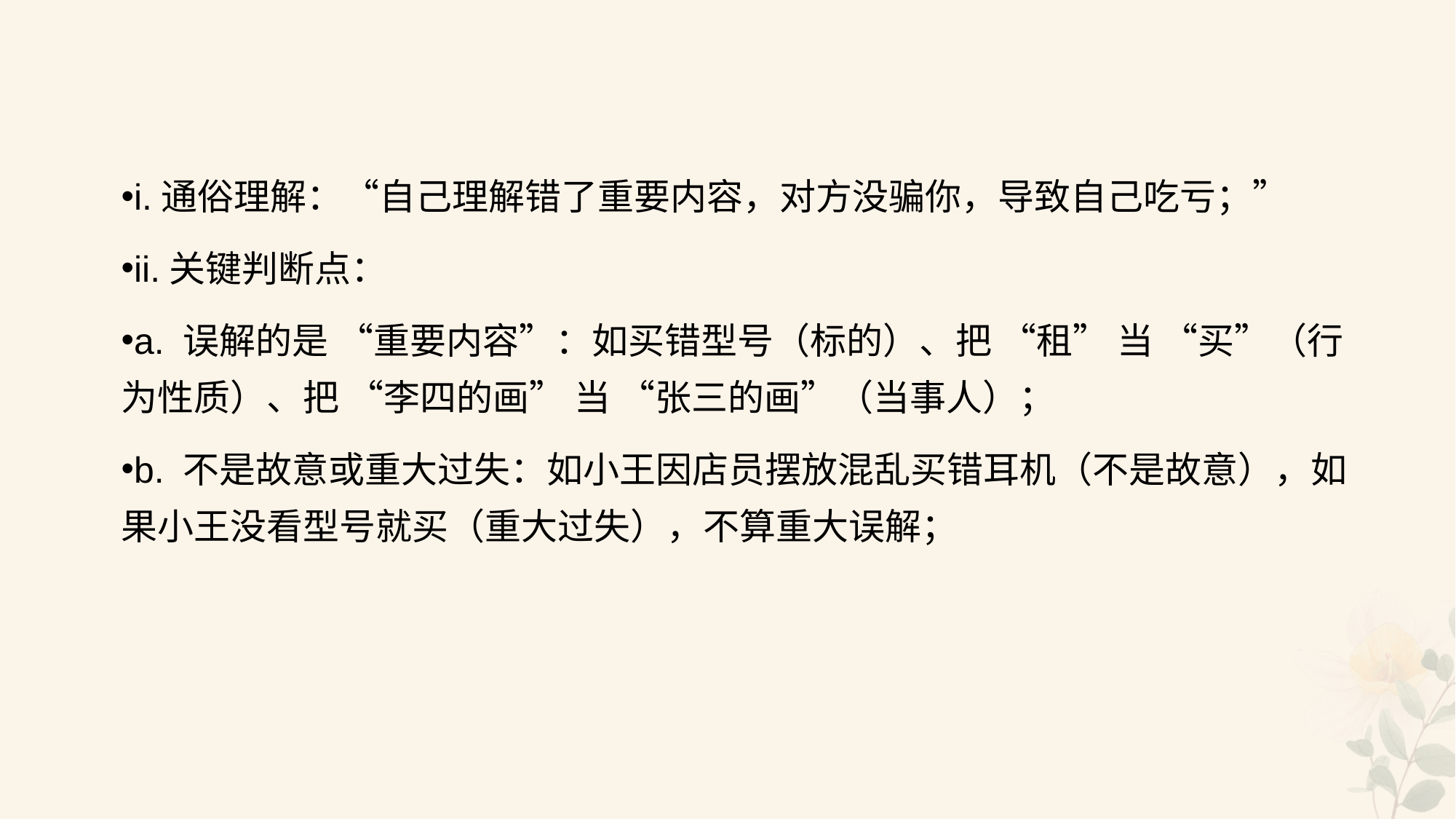

#
i.通俗理解：“自己理解错了重要内容，对方没骗你，导致自己吃亏；”
ii.关键判断点：
a. 误解的是 “重要内容”：如买错型号（标的）、把 “租” 当 “买”（行为性质）、把 “李四的画” 当 “张三的画”（当事人）；
b. 不是故意或重大过失：如小王因店员摆放混乱买错耳机（不是故意），如果小王没看型号就买（重大过失），不算重大误解；